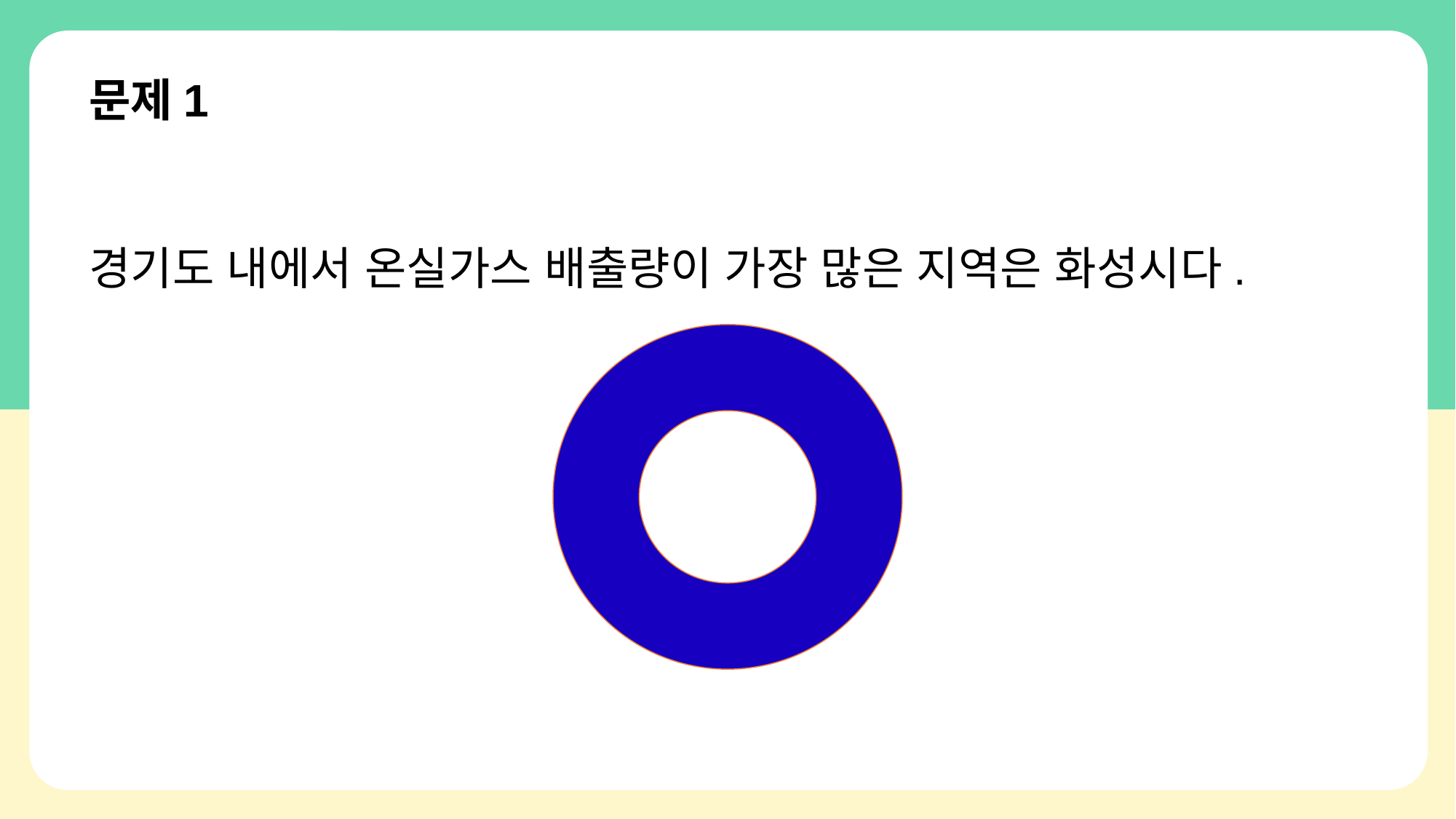

# 문제1
경기도 내에서 온실가스 배출량이 가장 많은 지역은 화성시다.